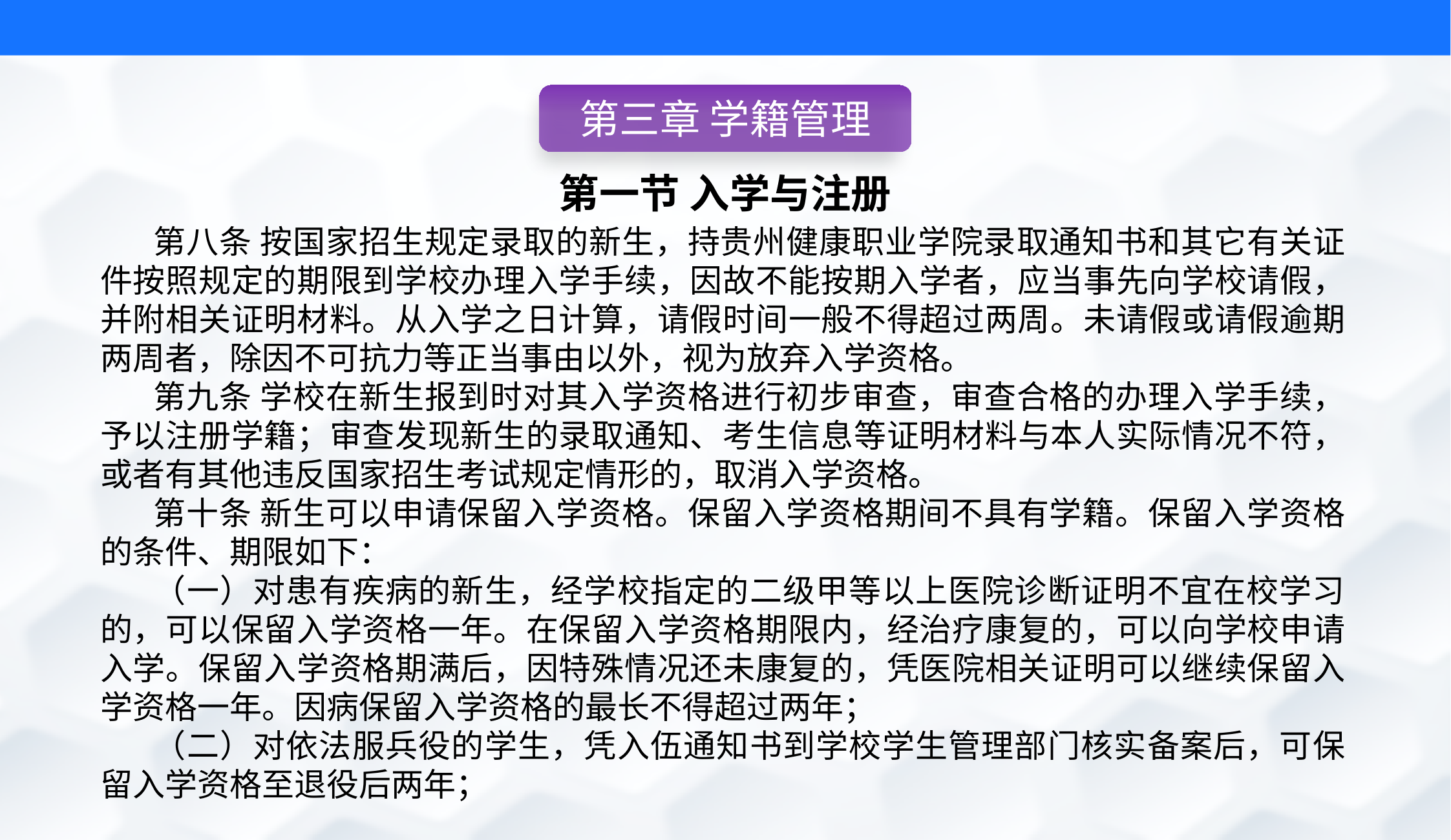

第三章 学籍管理
第一节 入学与注册
第八条 按国家招生规定录取的新生，持贵州健康职业学院录取通知书和其它有关证件按照规定的期限到学校办理入学手续，因故不能按期入学者，应当事先向学校请假，并附相关证明材料。从入学之日计算，请假时间一般不得超过两周。未请假或请假逾期两周者，除因不可抗力等正当事由以外，视为放弃入学资格。
第九条 学校在新生报到时对其入学资格进行初步审查，审查合格的办理入学手续，予以注册学籍；审查发现新生的录取通知、考生信息等证明材料与本人实际情况不符，或者有其他违反国家招生考试规定情形的，取消入学资格。
第十条 新生可以申请保留入学资格。保留入学资格期间不具有学籍。保留入学资格的条件、期限如下：
（一）对患有疾病的新生，经学校指定的二级甲等以上医院诊断证明不宜在校学习的，可以保留入学资格一年。在保留入学资格期限内，经治疗康复的，可以向学校申请入学。保留入学资格期满后，因特殊情况还未康复的，凭医院相关证明可以继续保留入学资格一年。因病保留入学资格的最长不得超过两年；
（二）对依法服兵役的学生，凭入伍通知书到学校学生管理部门核实备案后，可保留入学资格至退役后两年；